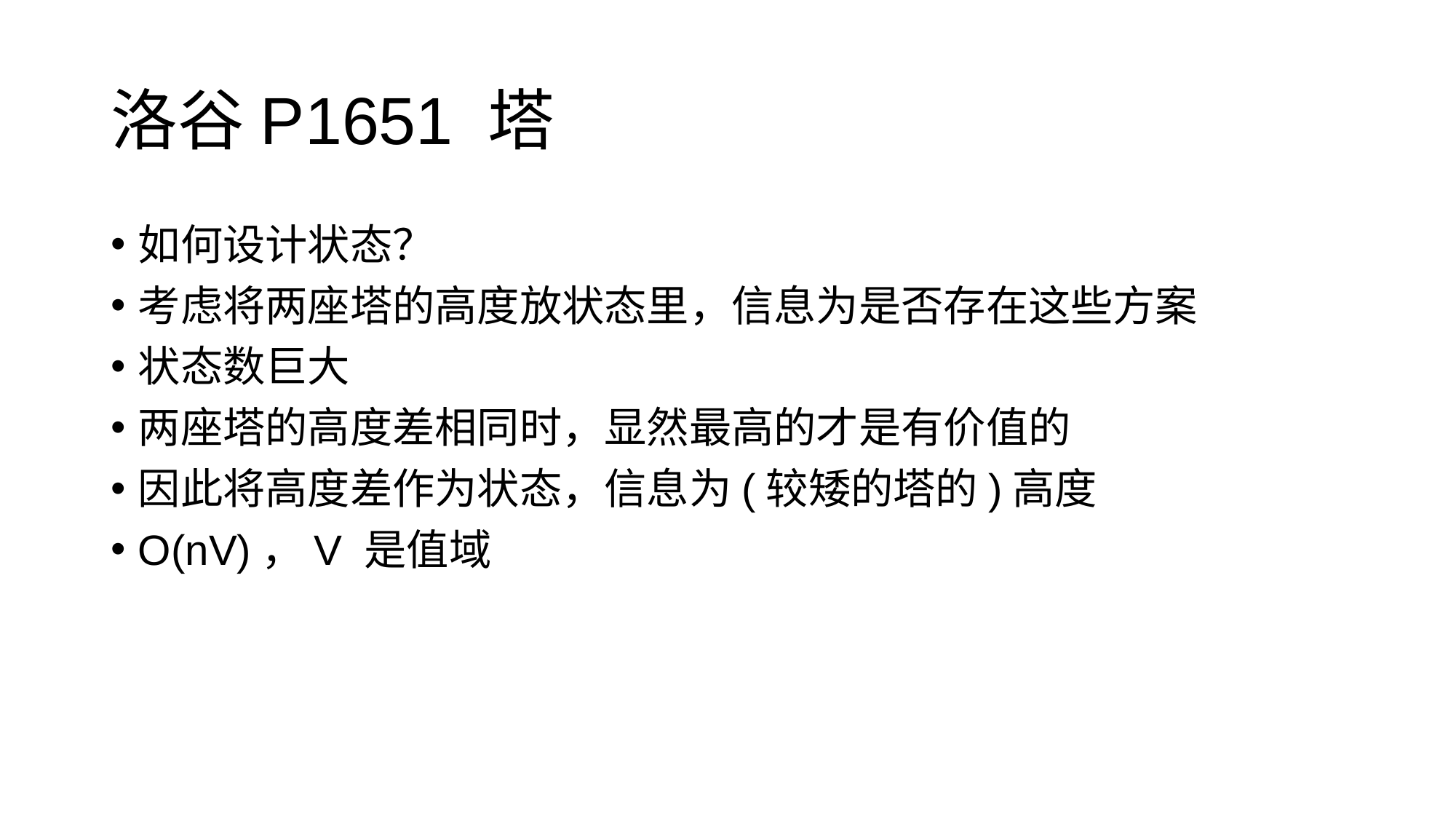

# 洛谷P1651 塔
如何设计状态？
考虑将两座塔的高度放状态里，信息为是否存在这些方案
状态数巨大
两座塔的高度差相同时，显然最高的才是有价值的
因此将高度差作为状态，信息为(较矮的塔的)高度
O(nV)，V 是值域